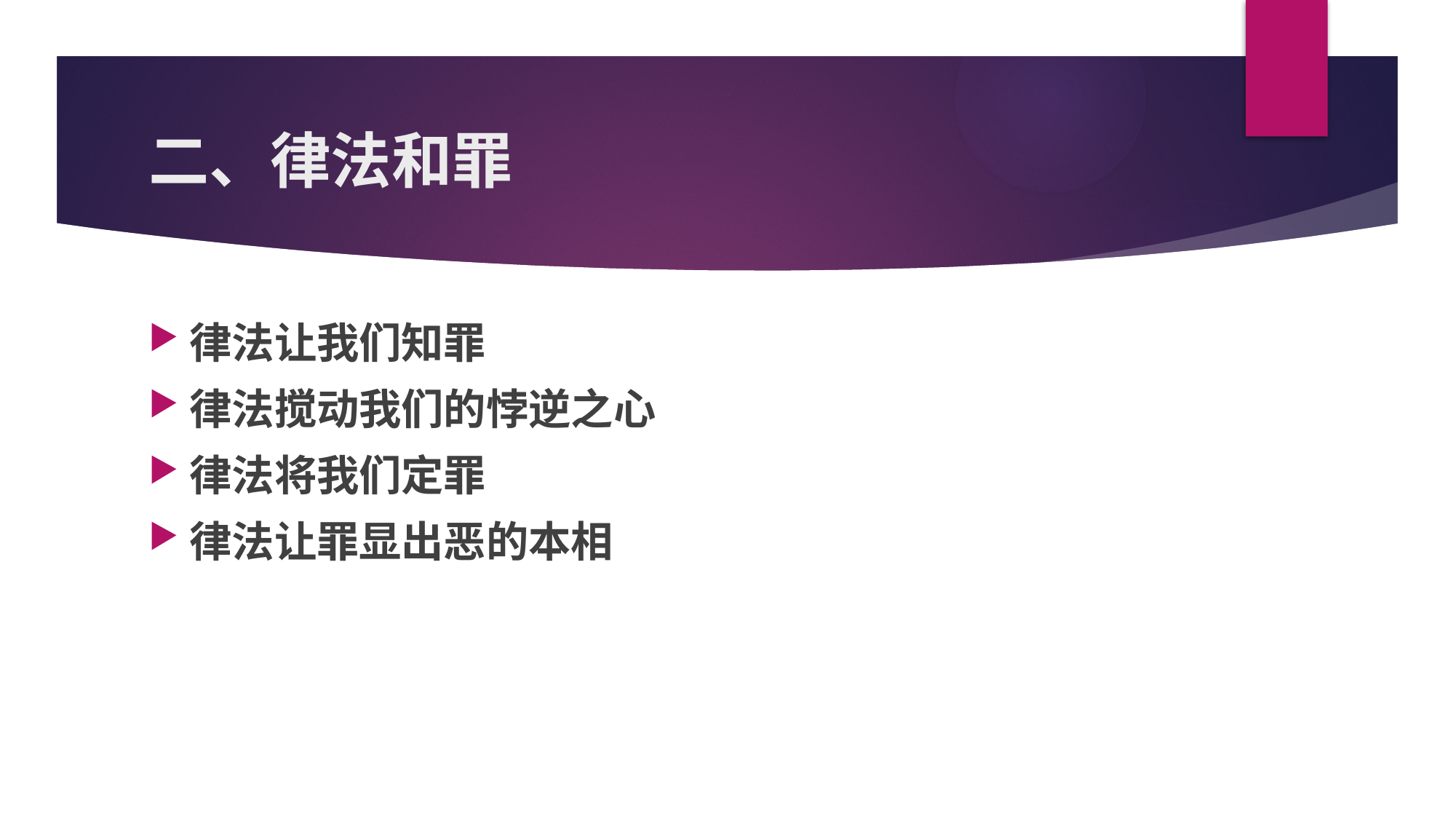

# 二、律法和罪
律法让我们知罪
律法搅动我们的悖逆之心
律法将我们定罪
律法让罪显出恶的本相